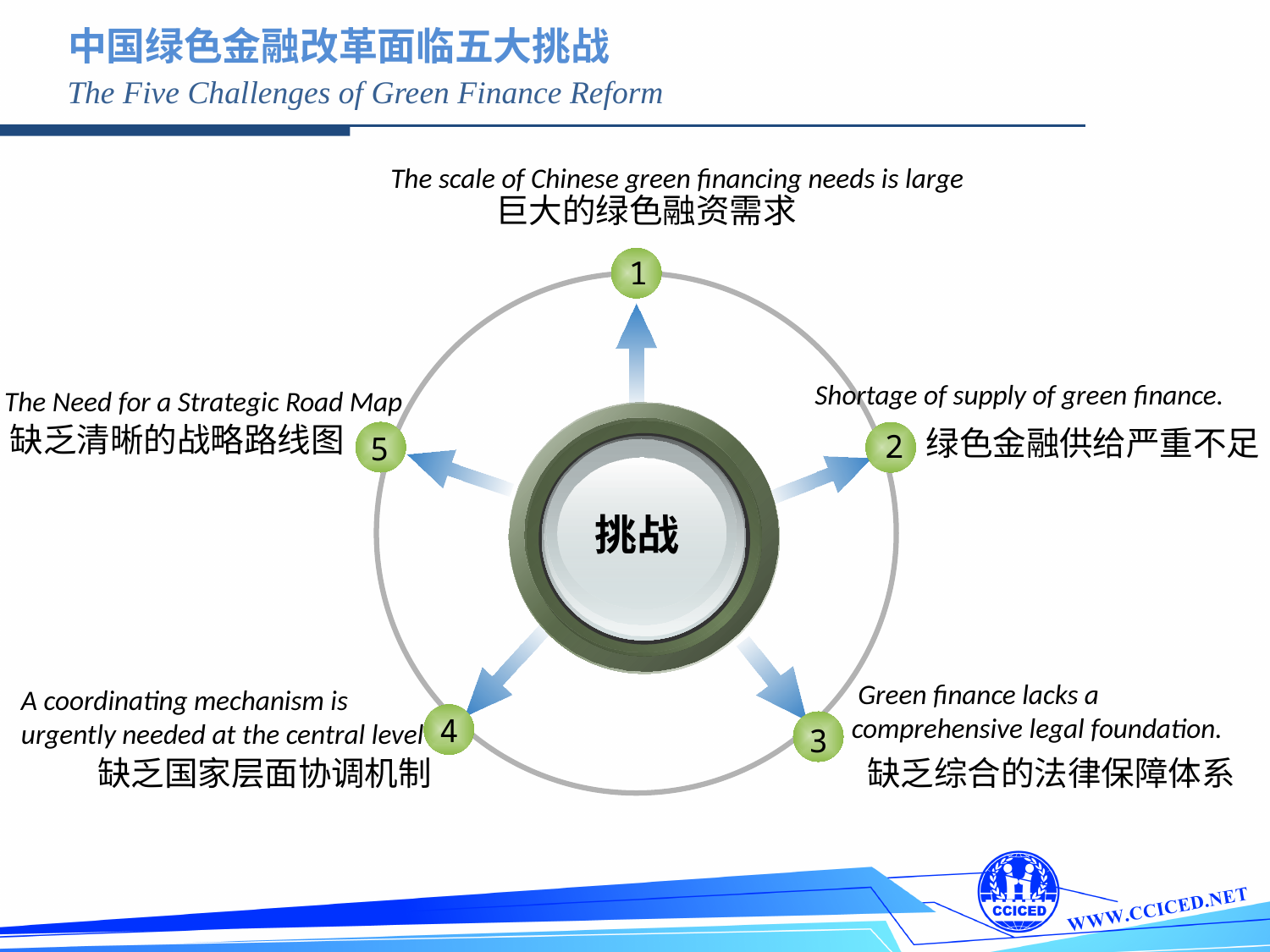

中国绿色金融改革面临五大挑战
The Five Challenges of Green Finance Reform

The scale of Chinese green financing needs is large
巨大的绿色融资需求
1

Shortage of supply of green finance.
The Need for a Strategic Road Map

缺乏清晰的战略路线图
绿色金融供给严重不足

2

5

挑战

 Green finance lacks a comprehensive legal foundation.
A coordinating mechanism is urgently needed at the central level

4

3
缺乏综合的法律保障体系
缺乏国家层面协调机制